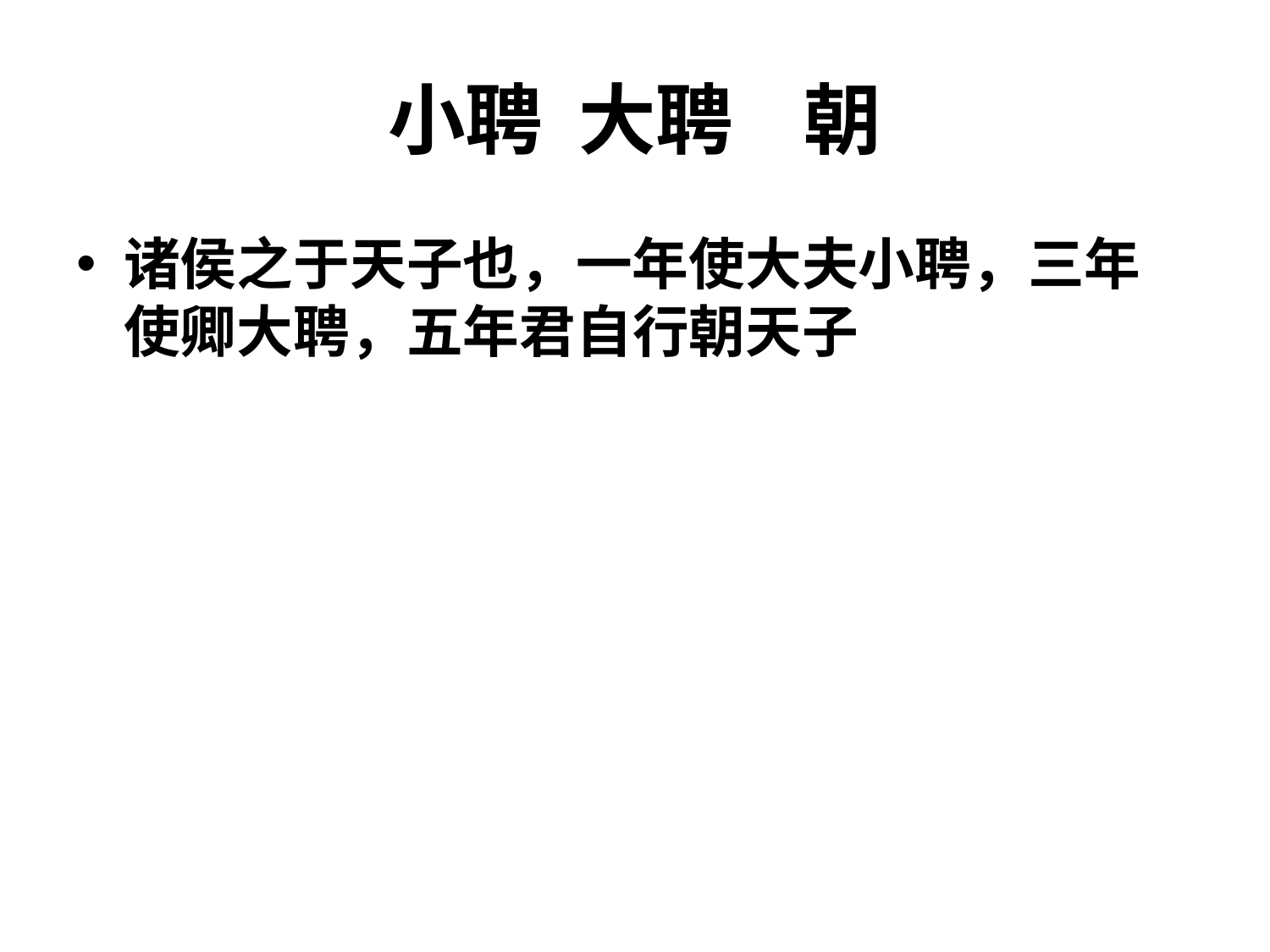

# 小聘  大聘    朝
诸侯之于天子也，一年使大夫小聘，三年使卿大聘，五年君自行朝天子